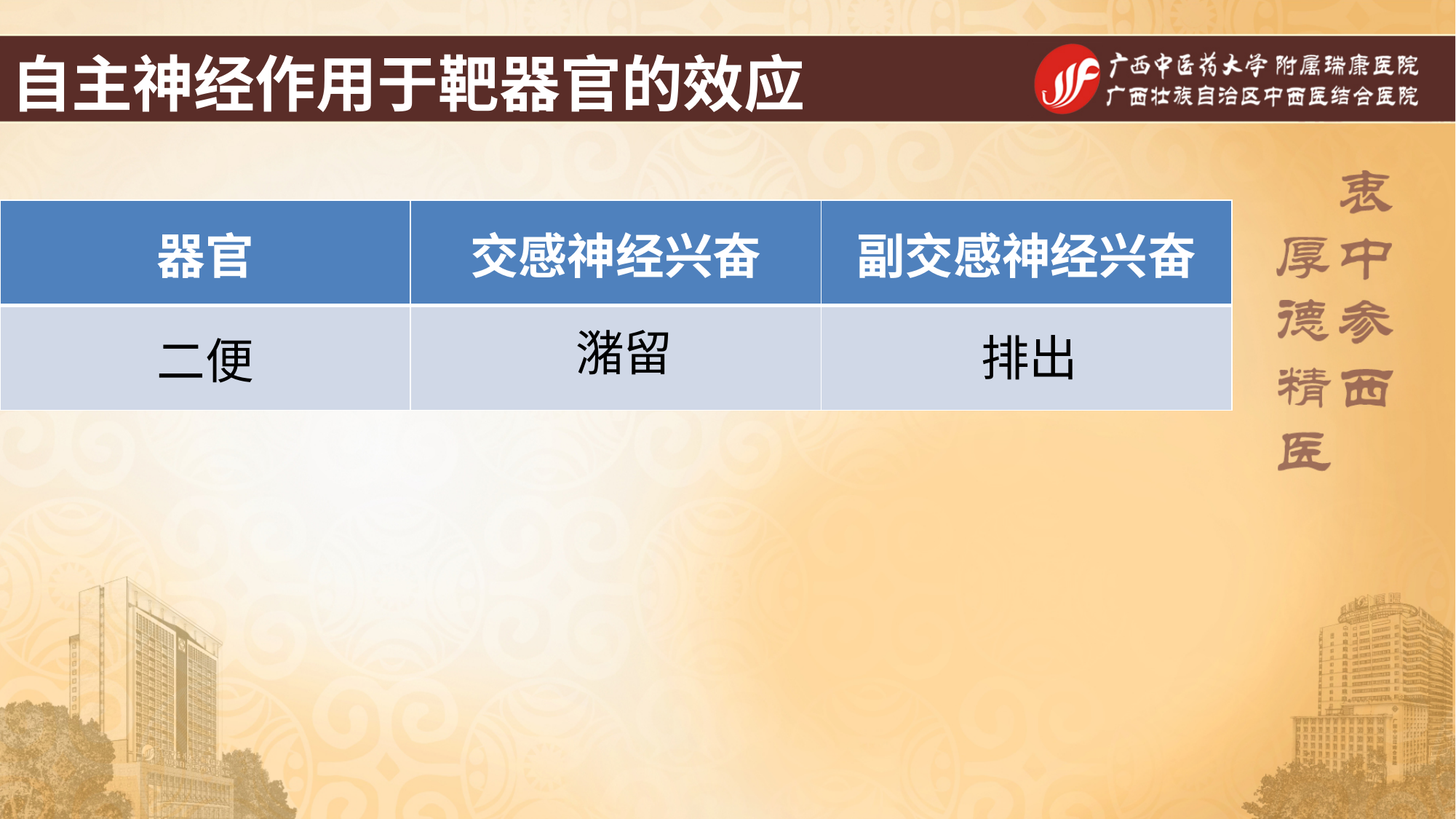

自主神经作用于靶器官的效应
| 器官 | 交感神经兴奋 | 副交感神经兴奋 |
| --- | --- | --- |
| 二便 |  |  |
潴留
排出